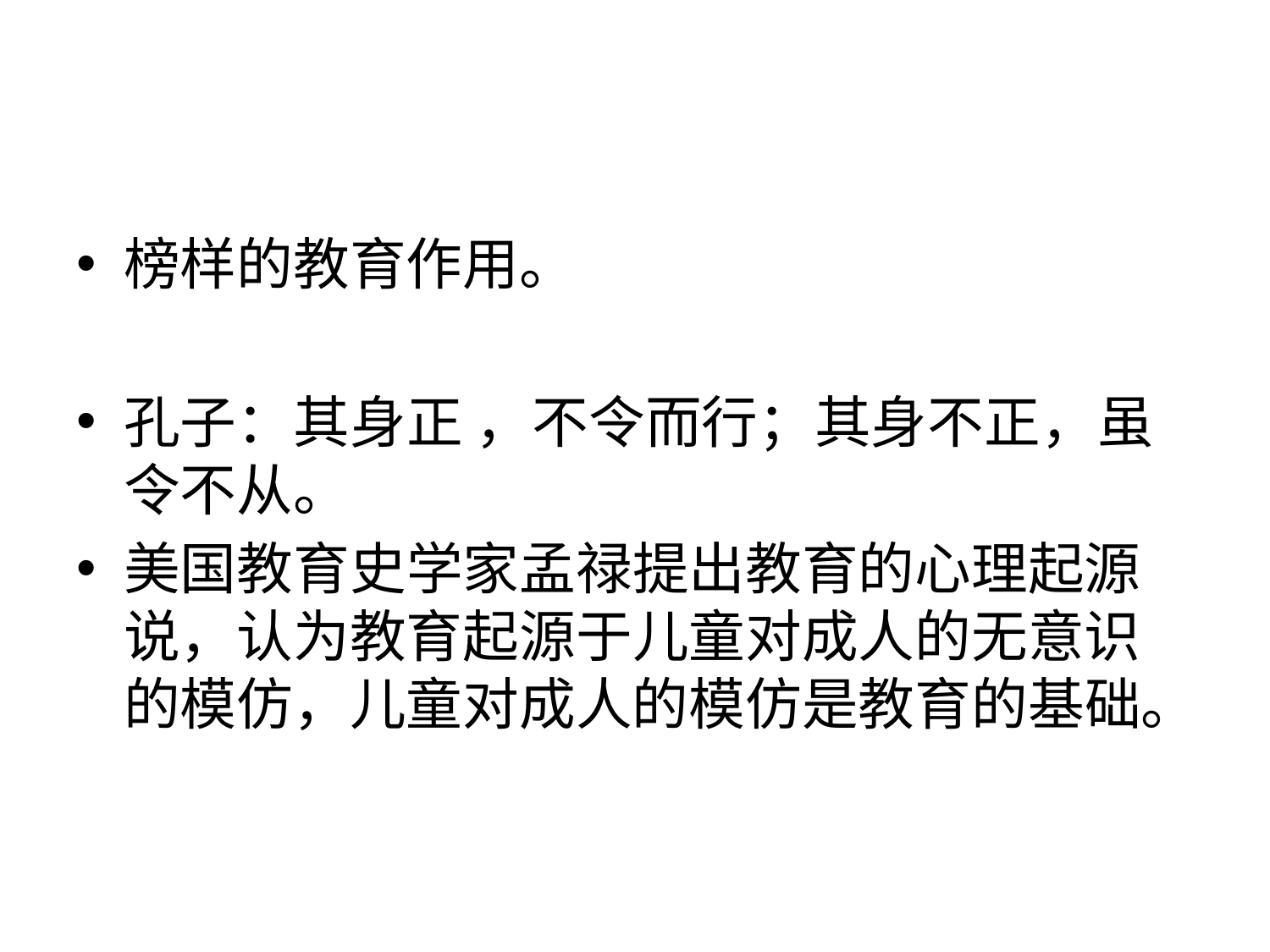

#
榜样的教育作用。

孔子：其身正 ，不令而行；其身不正，虽令不从。
美国教育史学家孟禄提出教育的心理起源说，认为教育起源于儿童对成人的无意识的模仿，儿童对成人的模仿是教育的基础。